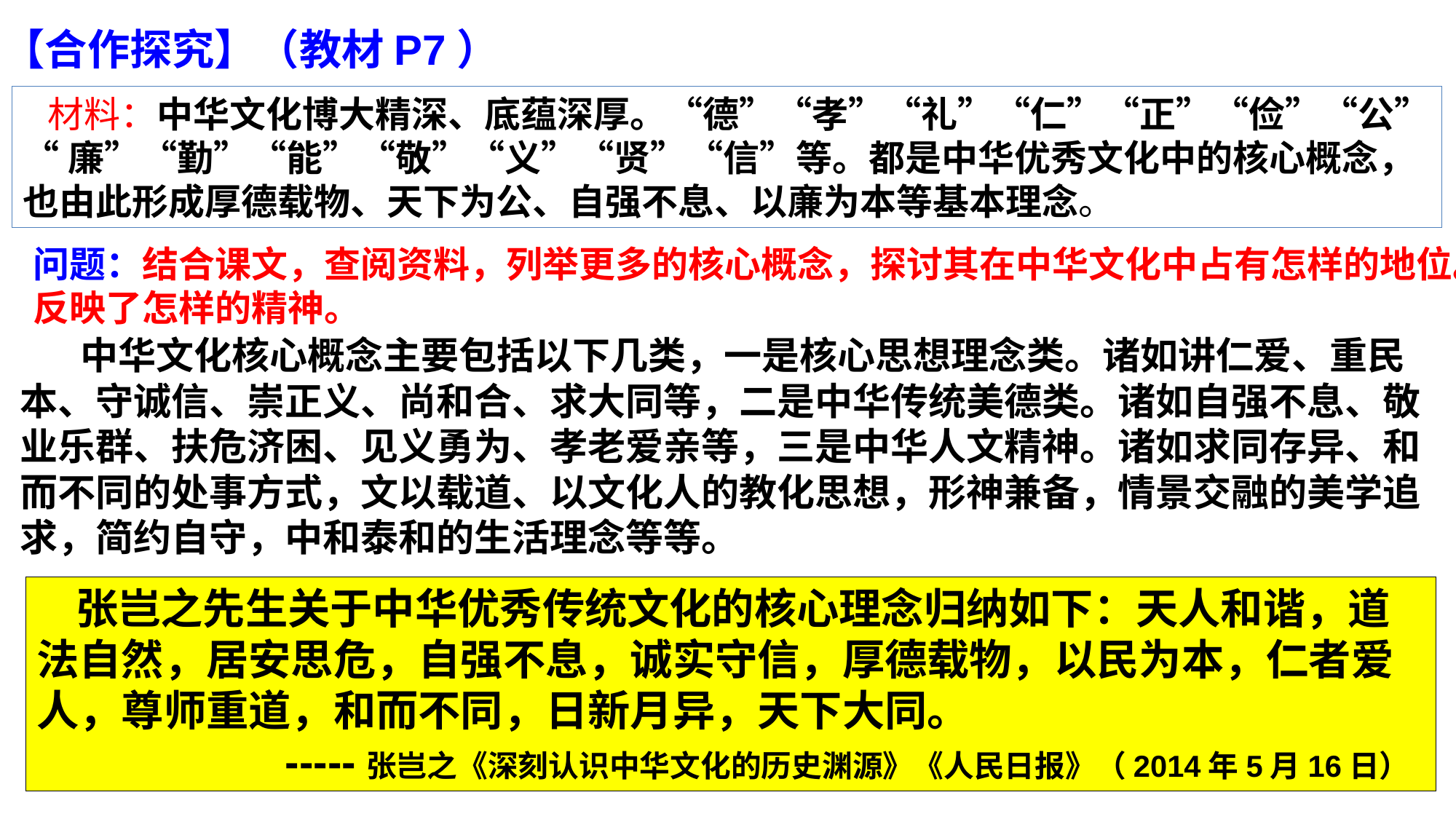

【合作探究】（教材P7）
  材料：中华文化博大精深、底蕴深厚。“德”“孝”“礼”“仁”“正”“俭”“公”
“廉”“勤”“能”“敬”“义”“贤”“信”等。都是中华优秀文化中的核心概念，
也由此形成厚德载物、天下为公、自强不息、以亷为本等基本理念。
问题：结合课文，查阅资料，列举更多的核心概念，探讨其在中华文化中占有怎样的地位。
反映了怎样的精神。
      中华文化核心概念主要包括以下几类，一是核心思想理念类。诸如讲仁爱、重民本、守诚信、崇正义、尚和合、求大同等，二是中华传统美德类。诸如自强不息、敬业乐群、扶危济困、见义勇为、孝老爱亲等，三是中华人文精神。诸如求同存异、和而不同的处事方式，文以载道、以文化人的教化思想，形神兼备，情景交融的美学追求，简约自守，中和泰和的生活理念等等。
   张岂之先生关于中华优秀传统文化的核心理念归纳如下：天人和谐，道法自然，居安思危，自强不息，诚实守信，厚德载物，以民为本，仁者爱人，尊师重道，和而不同，日新月异，天下大同。
                     -----张岂之《深刻认识中华文化的历史渊源》《人民日报》（2014年5月16日）
      中华文化的核心概念，或称为“核心价值观”，是中华民族在长期的实践与奋斗中由经验凝结而成的文明精华，使中华民族的精神写照，使中华民族优秀文化的体现。历代关于传统经典的解读与阐述都蕴含深刻思想，有必要通过阅读经典的方式，使中华优秀传统文化思想不断地传承下去。